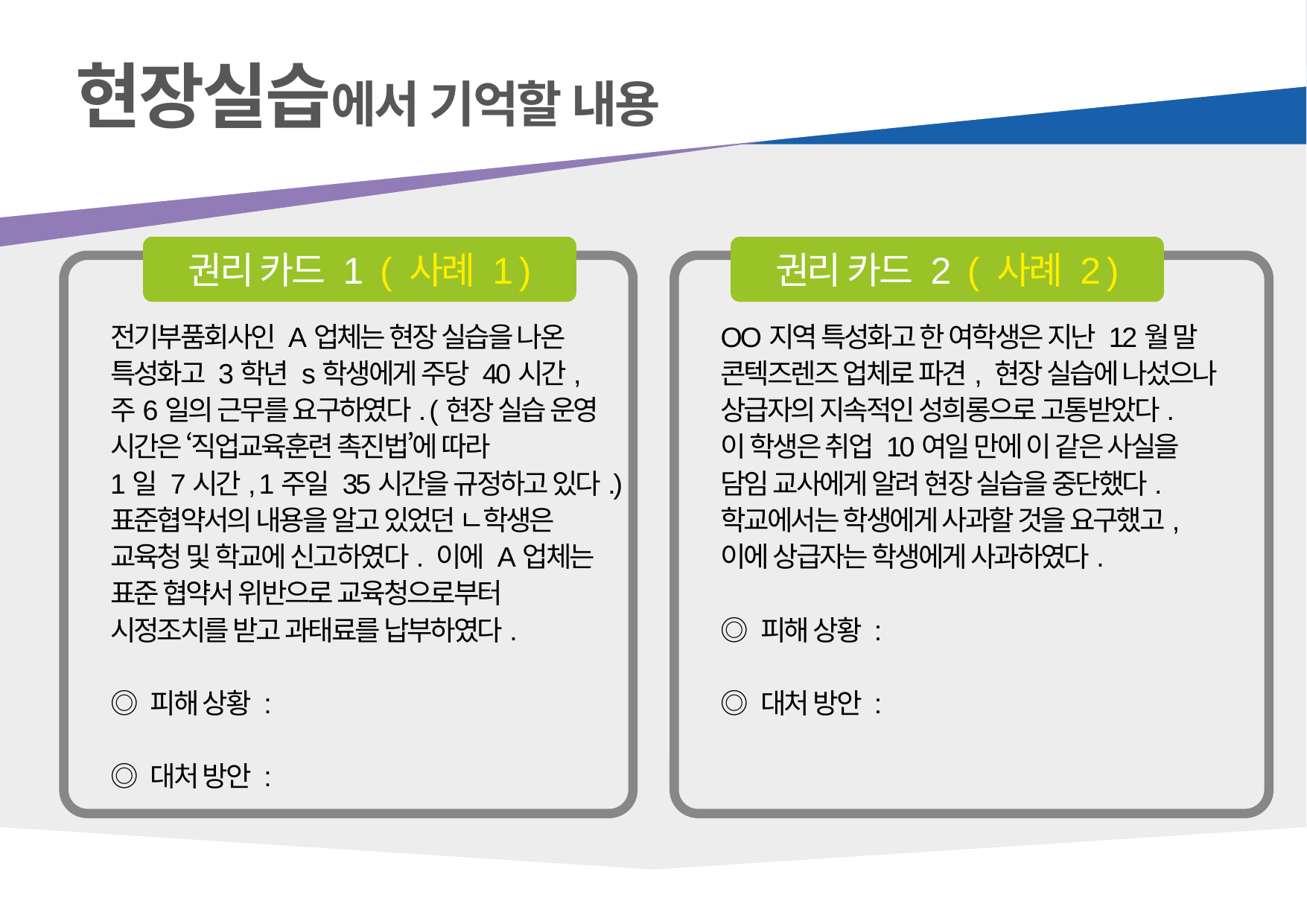

현장실습에서 기억할 내용
권리 카드 1  ( 사례 1 )
권리 카드 2  ( 사례 2 )
전기부품회사인 A업체는 현장 실습을 나온
특성화고 3학년 s학생에게 주당 40시간,
주6일의 근무를 요구하였다. (현장 실습 운영
시간은 ‘직업교육훈련 촉진법’에 따라
1일 7시간, 1주일 35시간을 규정하고 있다.)
표준협약서의 내용을 알고 있었던 ㄴ학생은
교육청 및 학교에 신고하였다. 이에 A업체는
표준 협약서 위반으로 교육청으로부터
시정조치를 받고 과태료를 납부하였다.

◎ 피해 상황 :

◎ 대처 방안 :
OO지역 특성화고 한 여학생은 지난 12월 말
콘텍즈렌즈 업체로 파견, 현장 실습에 나섰으나
상급자의 지속적인 성희롱으로 고통받았다.
이 학생은 취업 10여일 만에 이 같은 사실을
담임 교사에게 알려 현장 실습을 중단했다.
학교에서는 학생에게 사과할 것을 요구했고,
이에 상급자는 학생에게 사과하였다.

◎ 피해 상황 :

◎ 대처 방안 :